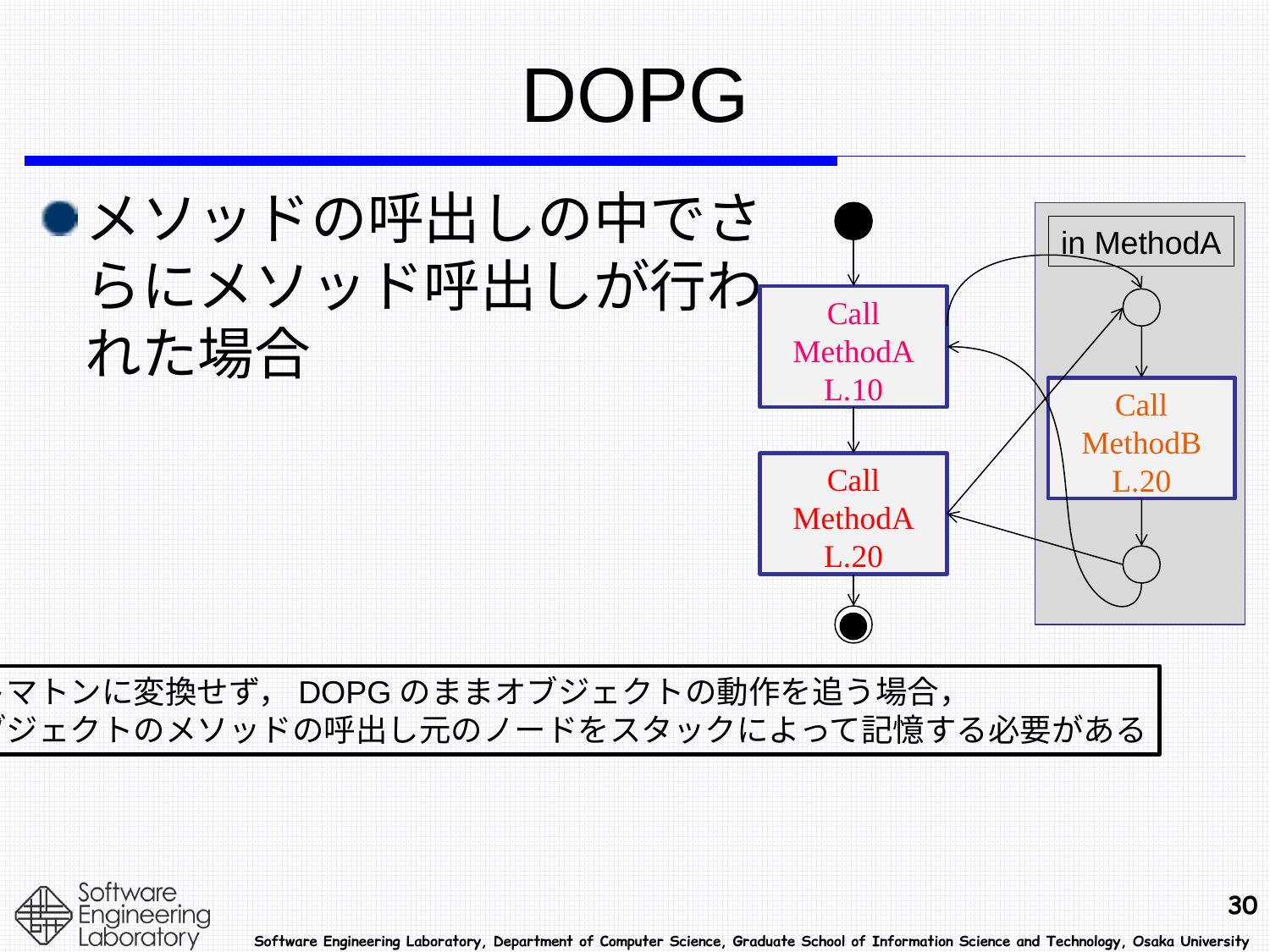

# DOPG
メソッドの呼出しの中でさらにメソッド呼出しが行われた場合

Call
MethodA
L.10
Call
MethodA
L.20

Call
MethodB
L.20

in MethodA
オートマトンに変換せず，DOPGのままオブジェクトの動作を追う場合，
各オブジェクトのメソッドの呼出し元のノードをスタックによって記憶する必要がある